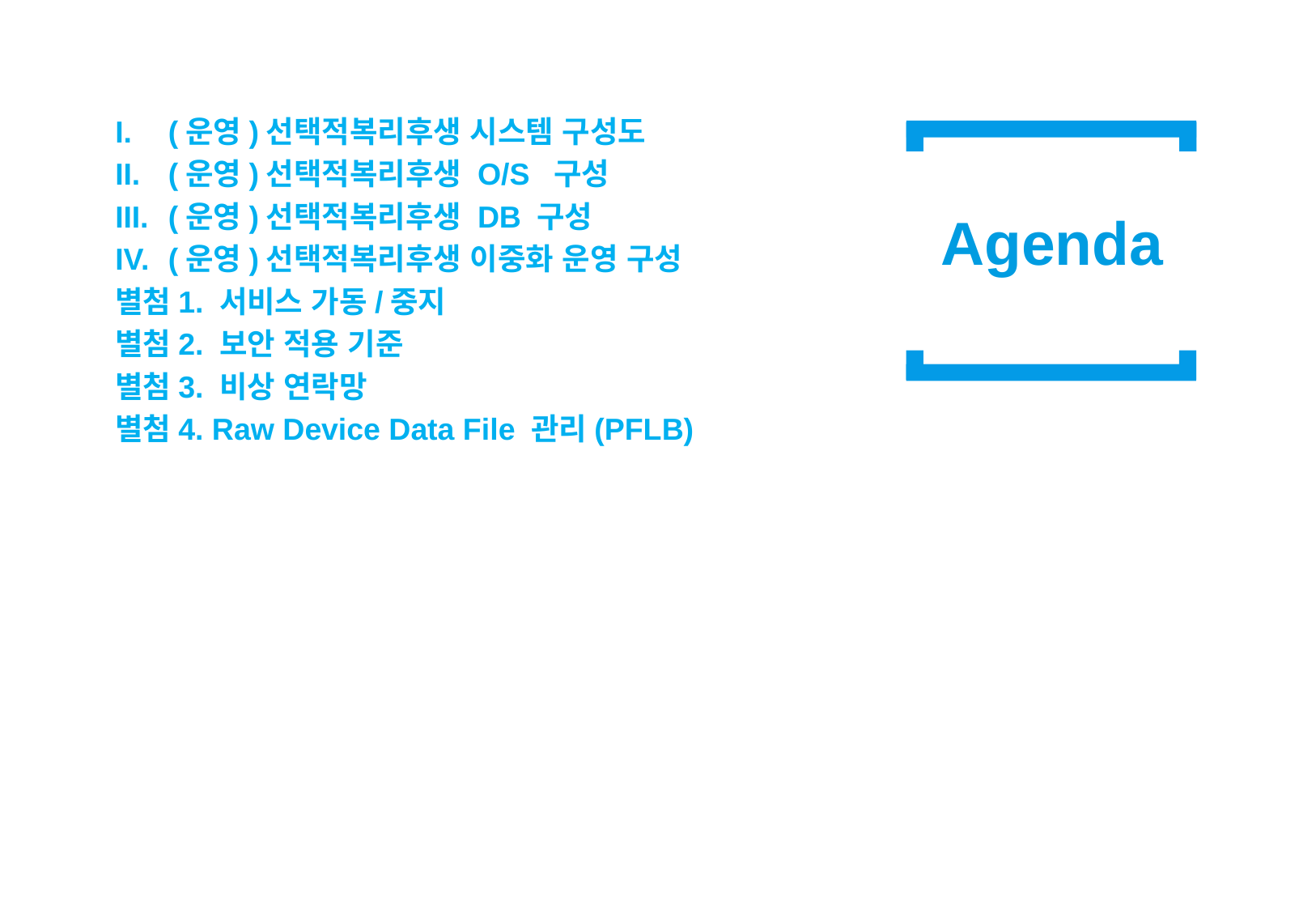

(운영)선택적복리후생 시스템 구성도
(운영)선택적복리후생 O/S  구성
(운영)선택적복리후생 DB 구성
(운영)선택적복리후생 이중화 운영 구성
별첨1. 서비스 가동/중지
별첨2. 보안 적용 기준
별첨3. 비상 연락망
별첨4. Raw Device Data File 관리(PFLB)